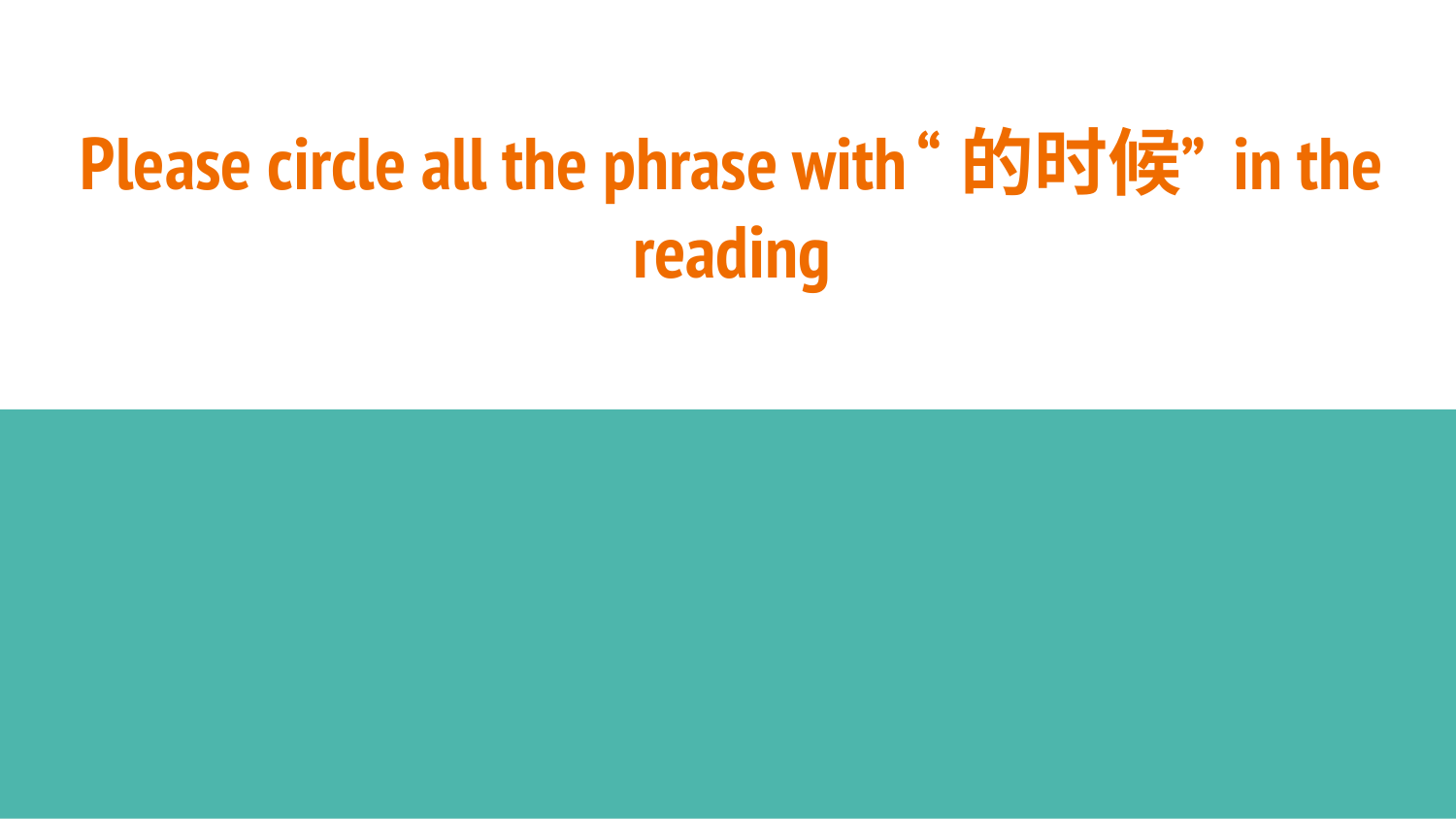

# Please circle all the phrase with “的时候” in the reading